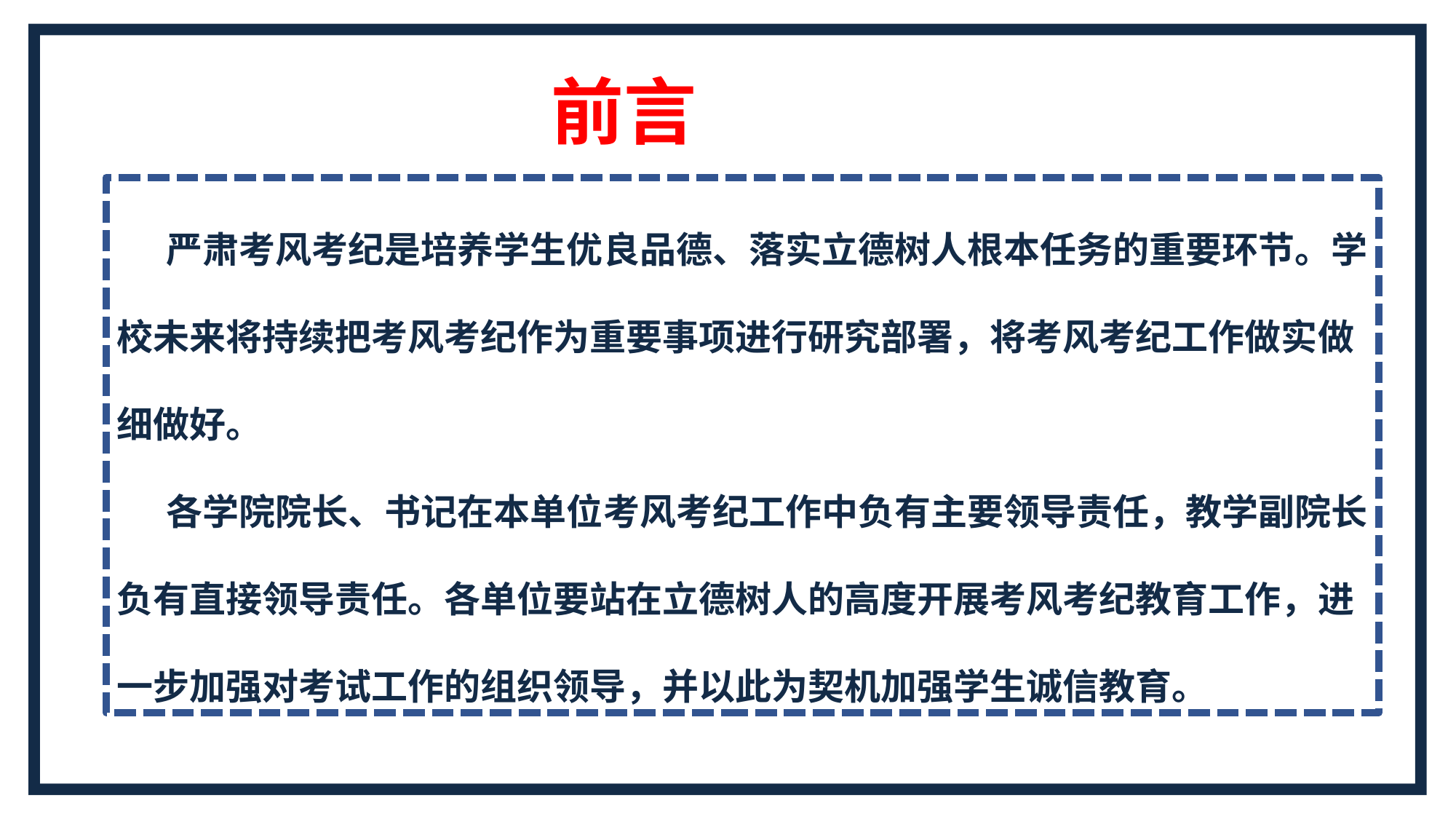

前言
     严肃考风考纪是培养学生优良品德、落实立德树人根本任务的重要环节。学校未来将持续把考风考纪作为重要事项进行研究部署，将考风考纪工作做实做细做好。
     各学院院长、书记在本单位考风考纪工作中负有主要领导责任，教学副院长负有直接领导责任。各单位要站在立德树人的高度开展考风考纪教育工作，进一步加强对考试工作的组织领导，并以此为契机加强学生诚信教育。